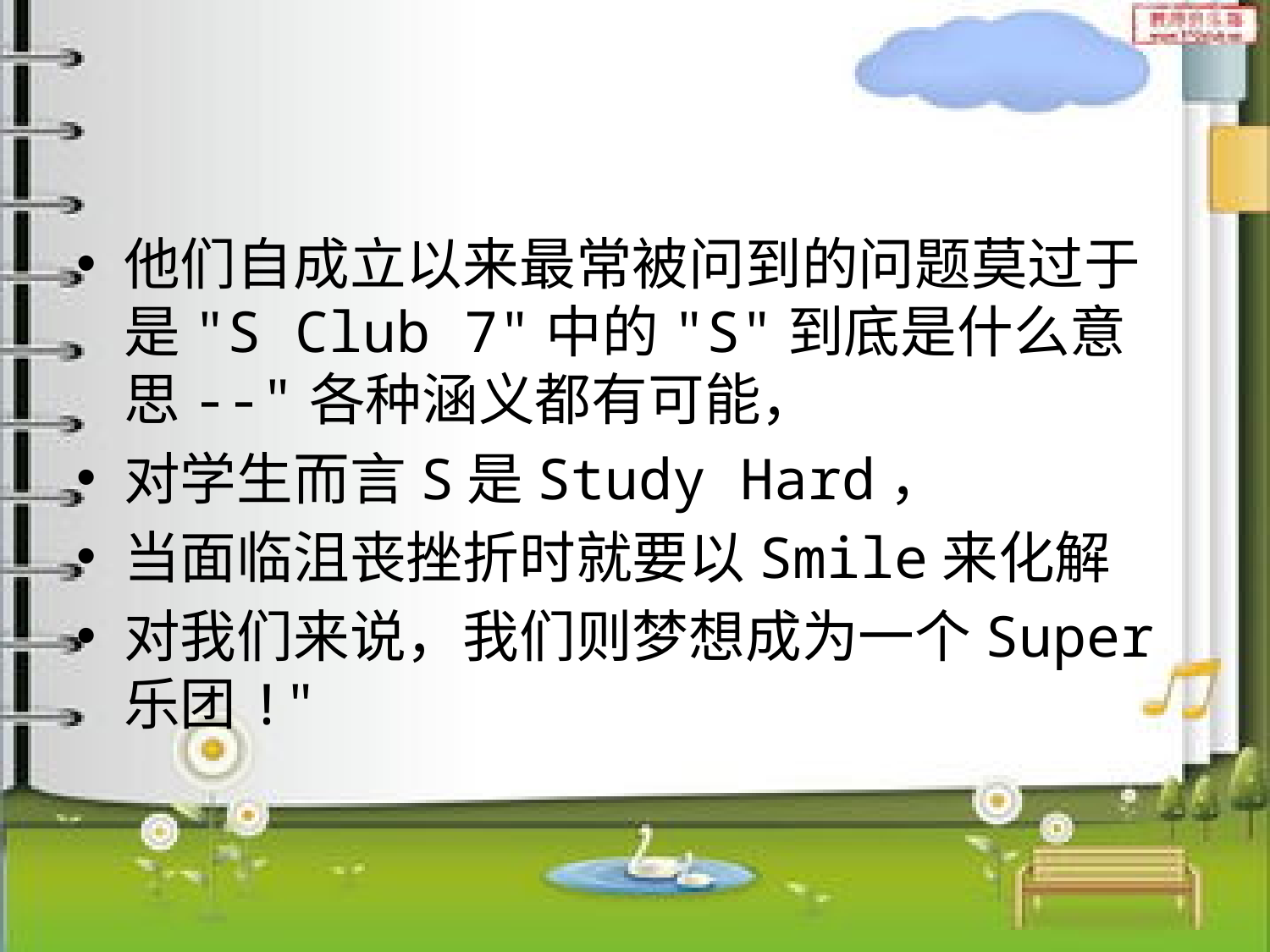

#
他们自成立以来最常被问到的问题莫过于是"S Club 7"中的"S"到底是什么意思--"各种涵义都有可能，
对学生而言S是Study Hard，
当面临沮丧挫折时就要以Smile来化解
对我们来说，我们则梦想成为一个Super乐团!"